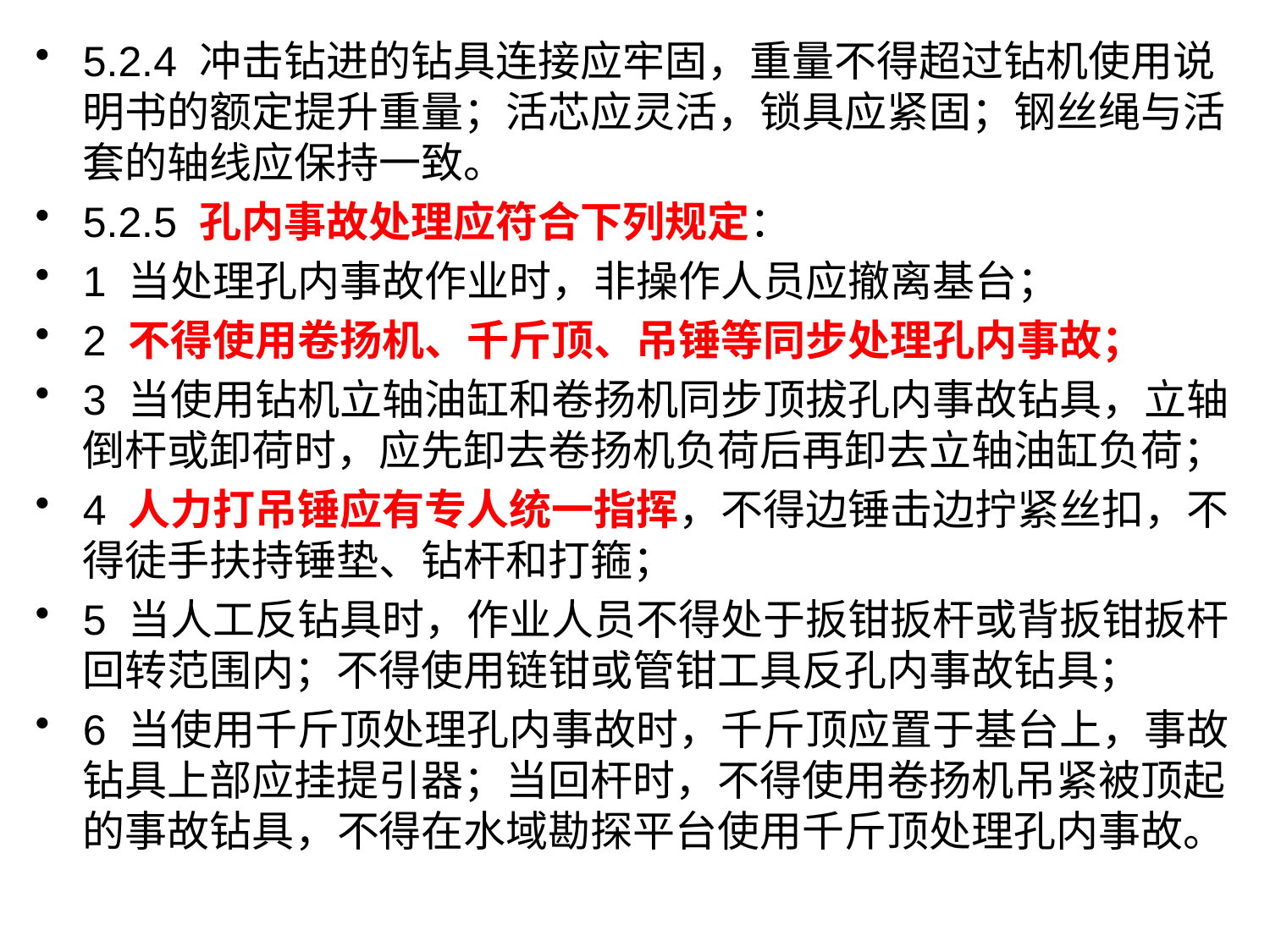

5.2.4 冲击钻进的钻具连接应牢固，重量不得超过钻机使用说明书的额定提升重量；活芯应灵活，锁具应紧固；钢丝绳与活套的轴线应保持一致。
5.2.5 孔内事故处理应符合下列规定：
1 当处理孔内事故作业时，非操作人员应撤离基台；
2 不得使用卷扬机、千斤顶、吊锤等同步处理孔内事故；
3 当使用钻机立轴油缸和卷扬机同步顶拔孔内事故钻具，立轴倒杆或卸荷时，应先卸去卷扬机负荷后再卸去立轴油缸负荷；
4 人力打吊锤应有专人统一指挥，不得边锤击边拧紧丝扣，不得徒手扶持锤垫、钻杆和打箍；
5 当人工反钻具时，作业人员不得处于扳钳扳杆或背扳钳扳杆回转范围内；不得使用链钳或管钳工具反孔内事故钻具；
6 当使用千斤顶处理孔内事故时，千斤顶应置于基台上，事故钻具上部应挂提引器；当回杆时，不得使用卷扬机吊紧被顶起的事故钻具，不得在水域勘探平台使用千斤顶处理孔内事故。